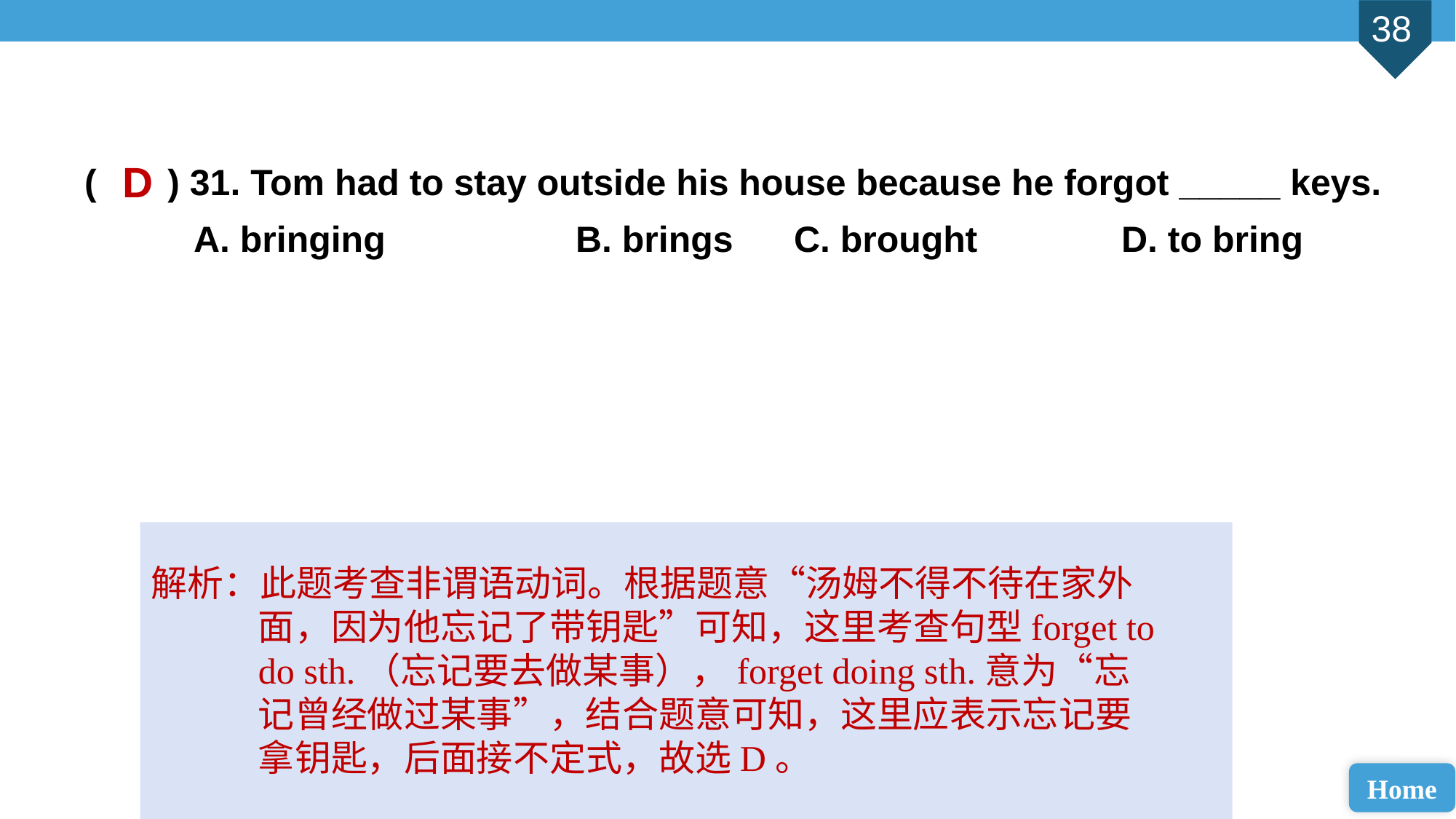

(       ) 31. Tom had to stay outside his house because he forgot _____ keys.
A. bringing 		B. brings 	C. brought 		D. to bring
D

解析：此题考查非谓语动词。根据题意“汤姆不得不待在家外面，因为他忘记了带钥匙”可知，这里考查句型forget to do sth.（忘记要去做某事），forget doing sth.意为“忘记曾经做过某事”，结合题意可知，这里应表示忘记要拿钥匙，后面接不定式，故选D。